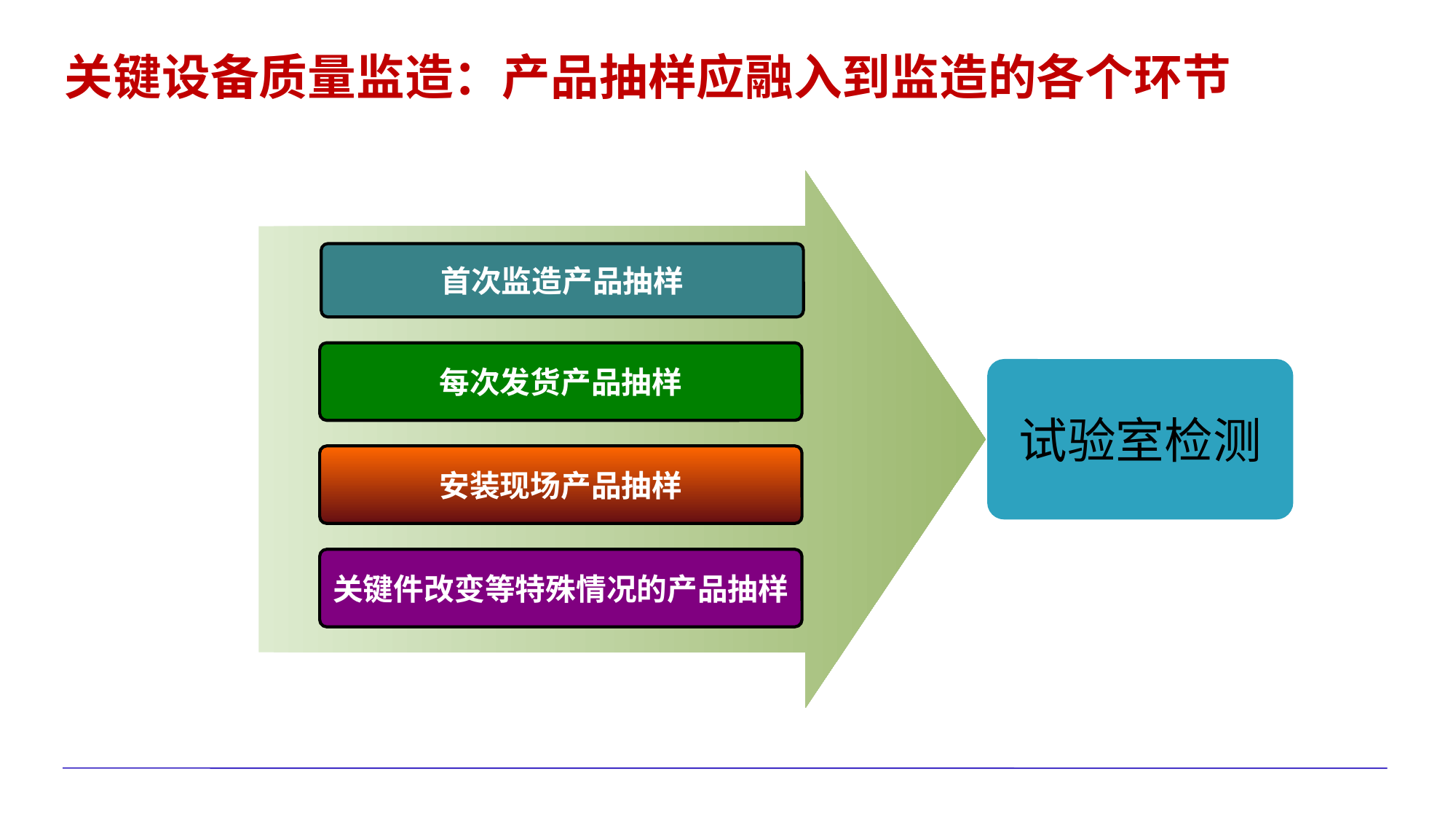

关键设备质量监造：产品抽样应融入到监造的各个环节

首次监造产品抽样
每次发货产品抽样
试验室检测
安装现场产品抽样
关键件改变等特殊情况的产品抽样